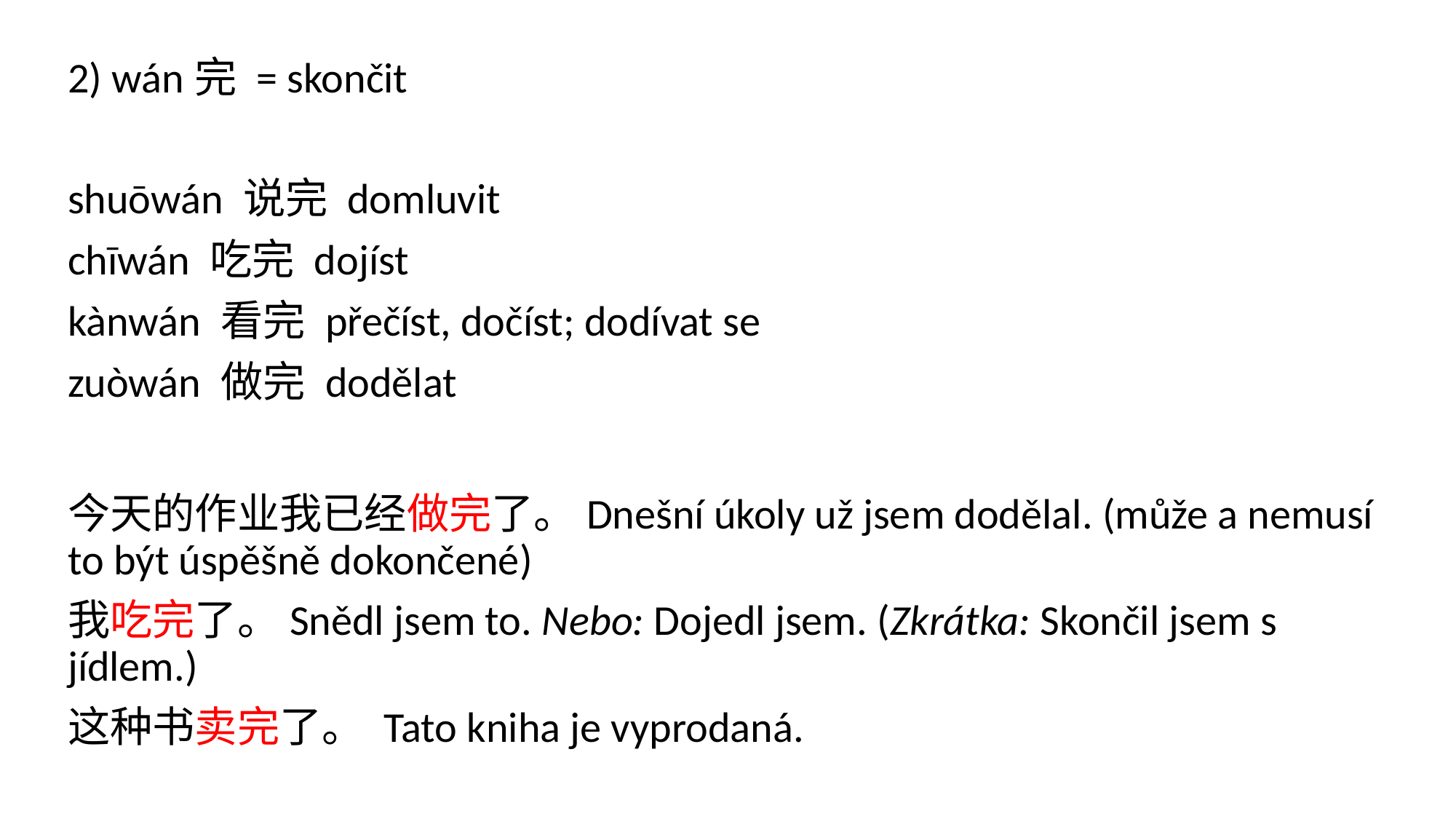

2) wán完 = skončit

shuōwán 说完 domluvit
chīwán 吃完 dojíst
kànwán 看完 přečíst, dočíst; dodívat se
zuòwán 做完 dodělat

今天的作业我已经做完了。Dnešní úkoly už jsem dodělal. (může a nemusí to být úspěšně dokončené)
我吃完了。Snědl jsem to. Nebo: Dojedl jsem. (Zkrátka: Skončil jsem s jídlem.)
这种书卖完了。 Tato kniha je vyprodaná.